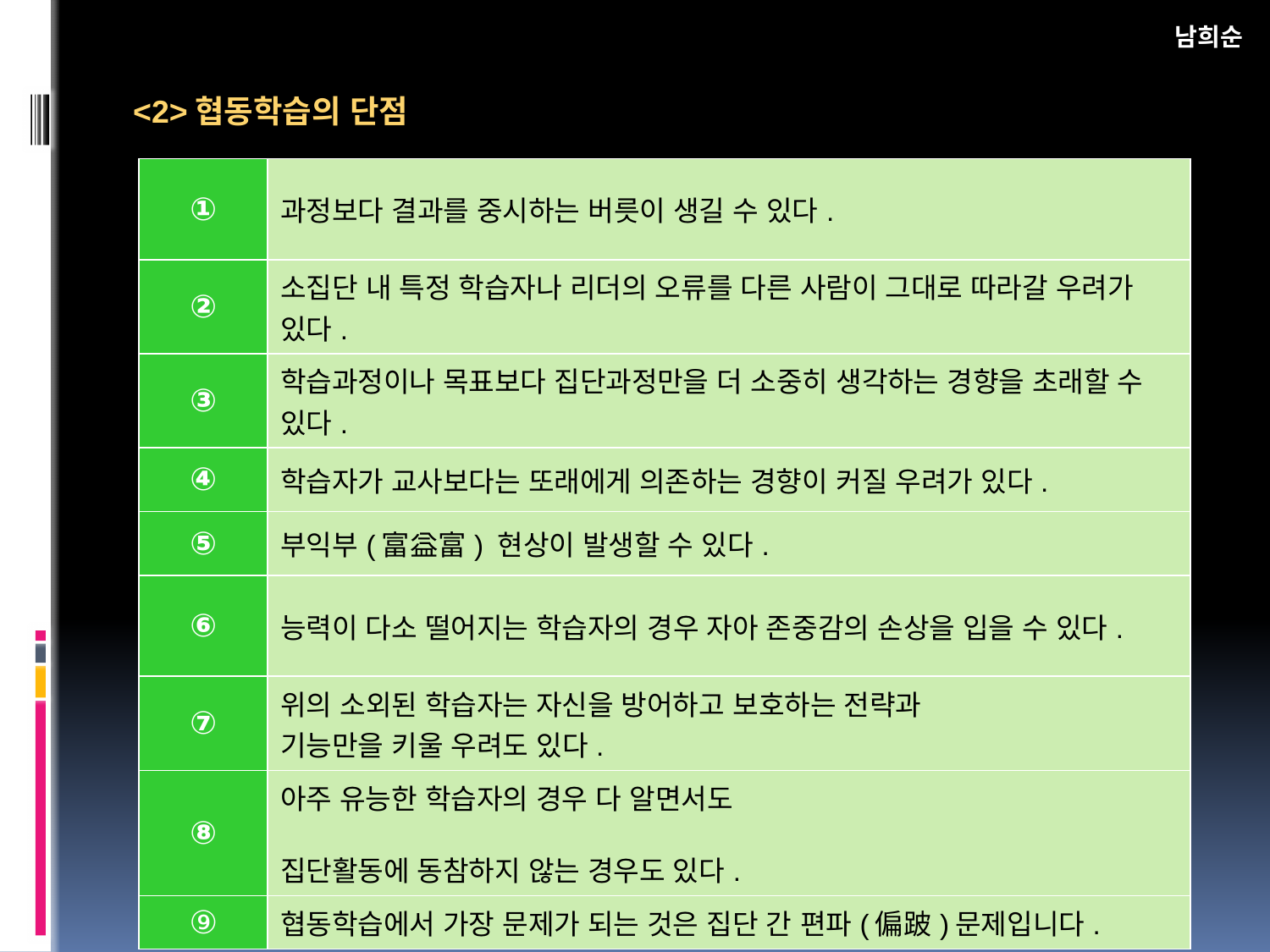

남희순
<2>협동학습의 단점
| ① | 과정보다 결과를 중시하는 버릇이 생길 수 있다. |
| --- | --- |
| ② | 소집단 내 특정 학습자나 리더의 오류를 다른 사람이 그대로 따라갈 우려가 있다. |
| ③ | 학습과정이나 목표보다 집단과정만을 더 소중히 생각하는 경향을 초래할 수 있다. |
| ④ | 학습자가 교사보다는 또래에게 의존하는 경향이 커질 우려가 있다. |
| ⑤ | 부익부(富益富) 현상이 발생할 수 있다. |
| ⑥ | 능력이 다소 떨어지는 학습자의 경우 자아 존중감의 손상을 입을 수 있다. |
| ⑦ | 위의 소외된 학습자는 자신을 방어하고 보호하는 전략과 기능만을 키울 우려도 있다. |
| ⑧ | 아주 유능한 학습자의 경우 다 알면서도 집단활동에 동참하지 않는 경우도 있다. |
| ⑨ | 협동학습에서 가장 문제가 되는 것은 집단 간 편파(偏跛)문제입니다. |